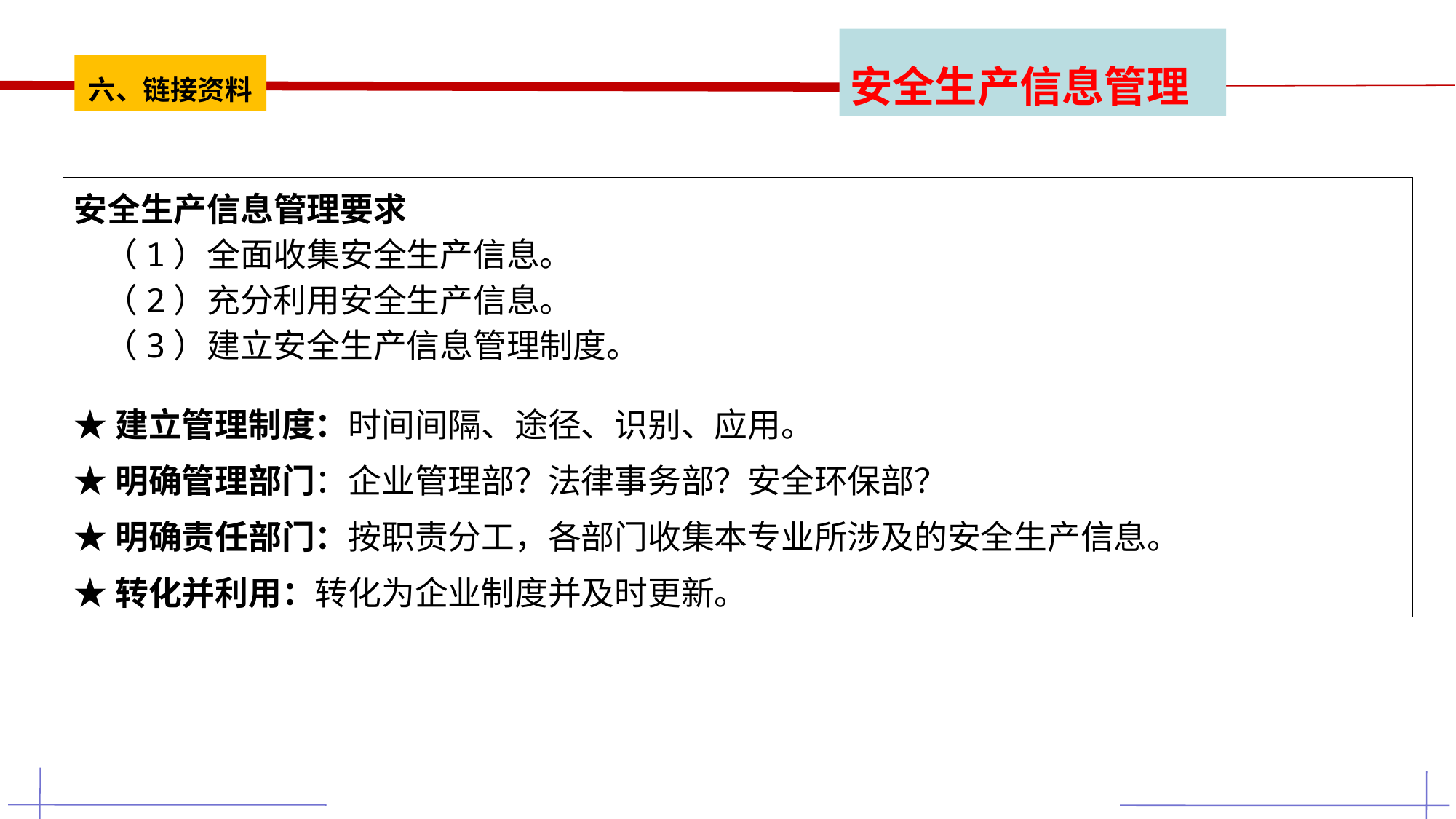

安全生产信息管理
六、链接资料
安全生产信息管理要求
   （1）全面收集安全生产信息。
   （2）充分利用安全生产信息。
   （3）建立安全生产信息管理制度。

★建立管理制度：时间间隔、途径、识别、应用。
★明确管理部门：企业管理部？法律事务部？安全环保部？
★明确责任部门：按职责分工，各部门收集本专业所涉及的安全生产信息。
★转化并利用：转化为企业制度并及时更新。